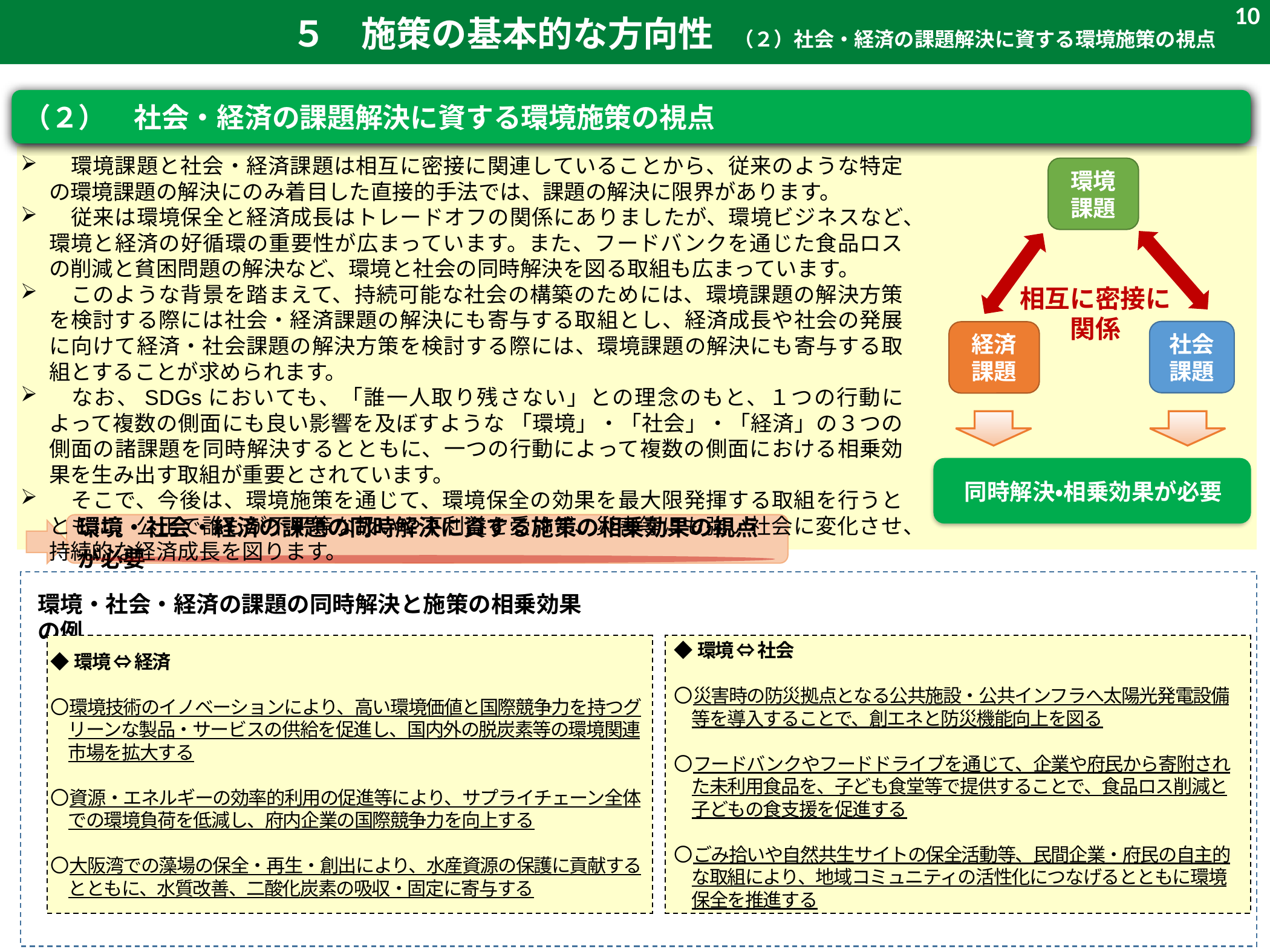

５　施策の基本的な方向性　（２）社会・経済の課題解決に資する環境施策の視点
10
（２）　社会・経済の課題解決に資する環境施策の視点

　環境課題と社会・経済課題は相互に密接に関連していることから、従来のような特定の環境課題の解決にのみ着目した直接的手法では、課題の解決に限界があります。
　従来は環境保全と経済成長はトレードオフの関係にありましたが、環境ビジネスなど、環境と経済の好循環の重要性が広まっています。また、フードバンクを通じた食品ロスの削減と貧困問題の解決など、環境と社会の同時解決を図る取組も広まっています。
　このような背景を踏まえて、持続可能な社会の構築のためには、環境課題の解決方策を検討する際には社会・経済課題の解決にも寄与する取組とし、経済成長や社会の発展に向けて経済・社会課題の解決方策を検討する際には、環境課題の解決にも寄与する取組とすることが求められます。
　なお、SDGsにおいても、「誰一人取り残さない」との理念のもと、１つの行動によって複数の側面にも良い影響を及ぼすような 「環境」・「社会」・「経済」の３つの側面の諸課題を同時解決するとともに、一つの行動によって複数の側面における相乗効果を生み出す取組が重要とされています。
　そこで、今後は、環境施策を通じて、環境保全の効果を最大限発揮する取組を行うとともに、公正で誰もが不平等な扱いや不利益を受けず、災害等にも強い社会に変化させ、持続的な経済成長を図ります。
環境課題

相互に密接に
関係
社会課題
経済課題

同時解決・相乗効果が必要
環境・社会・経済の課題の同時解決に資する施策の相乗効果の視点が必要

環境・社会・経済の課題の同時解決と施策の相乗効果の例
◆環境 ⇔ 社会

〇災害時の防災拠点となる公共施設・公共インフラへ太陽光発電設備等を導入することで、創エネと防災機能向上を図る

〇フードバンクやフードドライブを通じて、企業や府民から寄附された未利用食品を、子ども食堂等で提供することで、食品ロス削減と子どもの食支援を促進する

〇ごみ拾いや自然共生サイトの保全活動等、民間企業・府民の自主的な取組により、地域コミュニティの活性化につなげるとともに環境保全を推進する
◆環境 ⇔ 経済

〇環境技術のイノベーションにより、高い環境価値と国際競争力を持つグリーンな製品・サービスの供給を促進し、国内外の脱炭素等の環境関連市場を拡大する

〇資源・エネルギーの効率的利用の促進等により、サプライチェーン全体での環境負荷を低減し、府内企業の国際競争力を向上する

〇大阪湾での藻場の保全・再生・創出により、水産資源の保護に貢献するとともに、水質改善、二酸化炭素の吸収・固定に寄与する